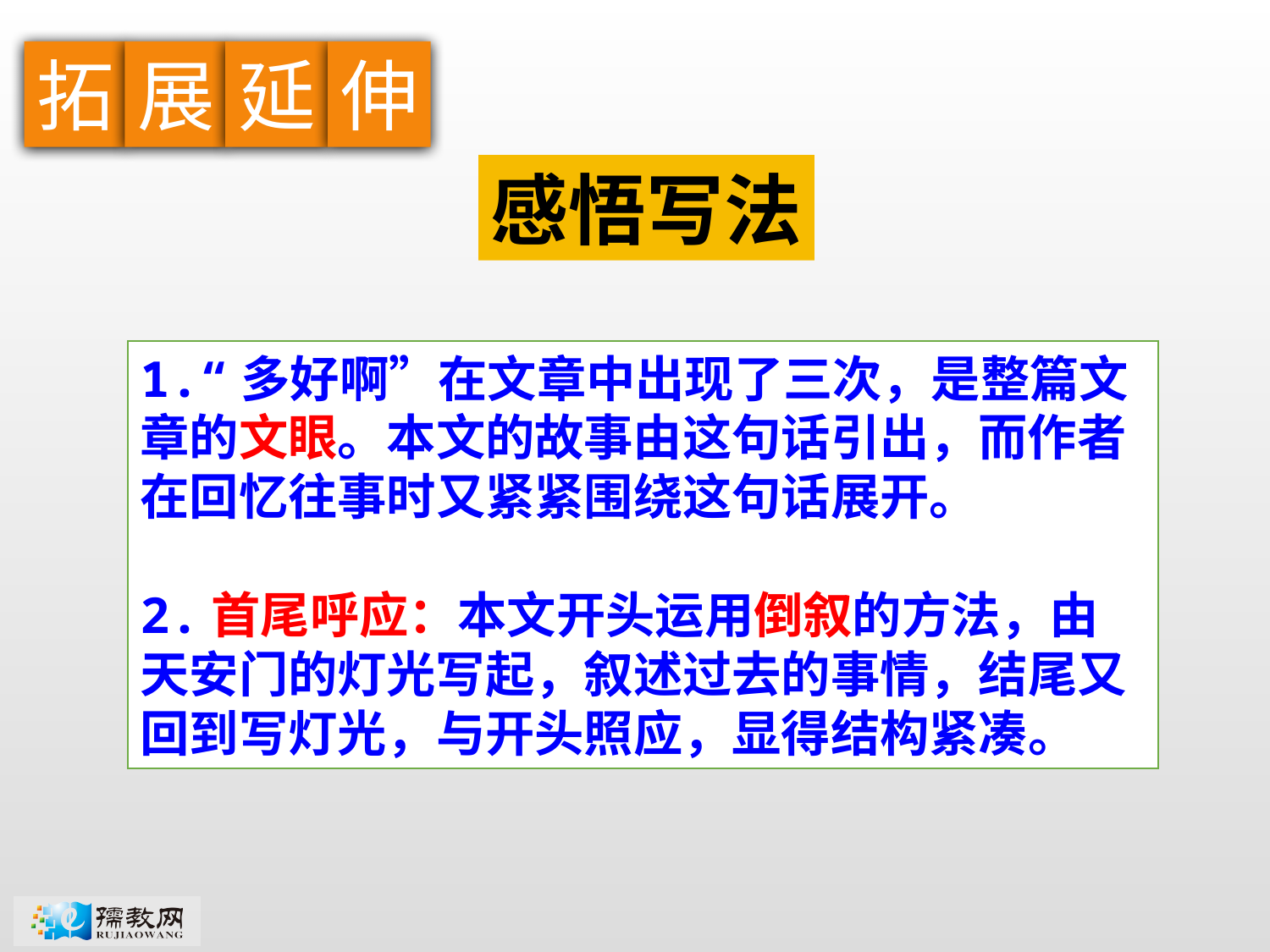

伸
拓
展
延
感悟写法
1.“多好啊”在文章中出现了三次，是整篇文章的文眼。本文的故事由这句话引出，而作者在回忆往事时又紧紧围绕这句话展开。

2.首尾呼应：本文开头运用倒叙的方法，由天安门的灯光写起，叙述过去的事情，结尾又回到写灯光，与开头照应，显得结构紧凑。